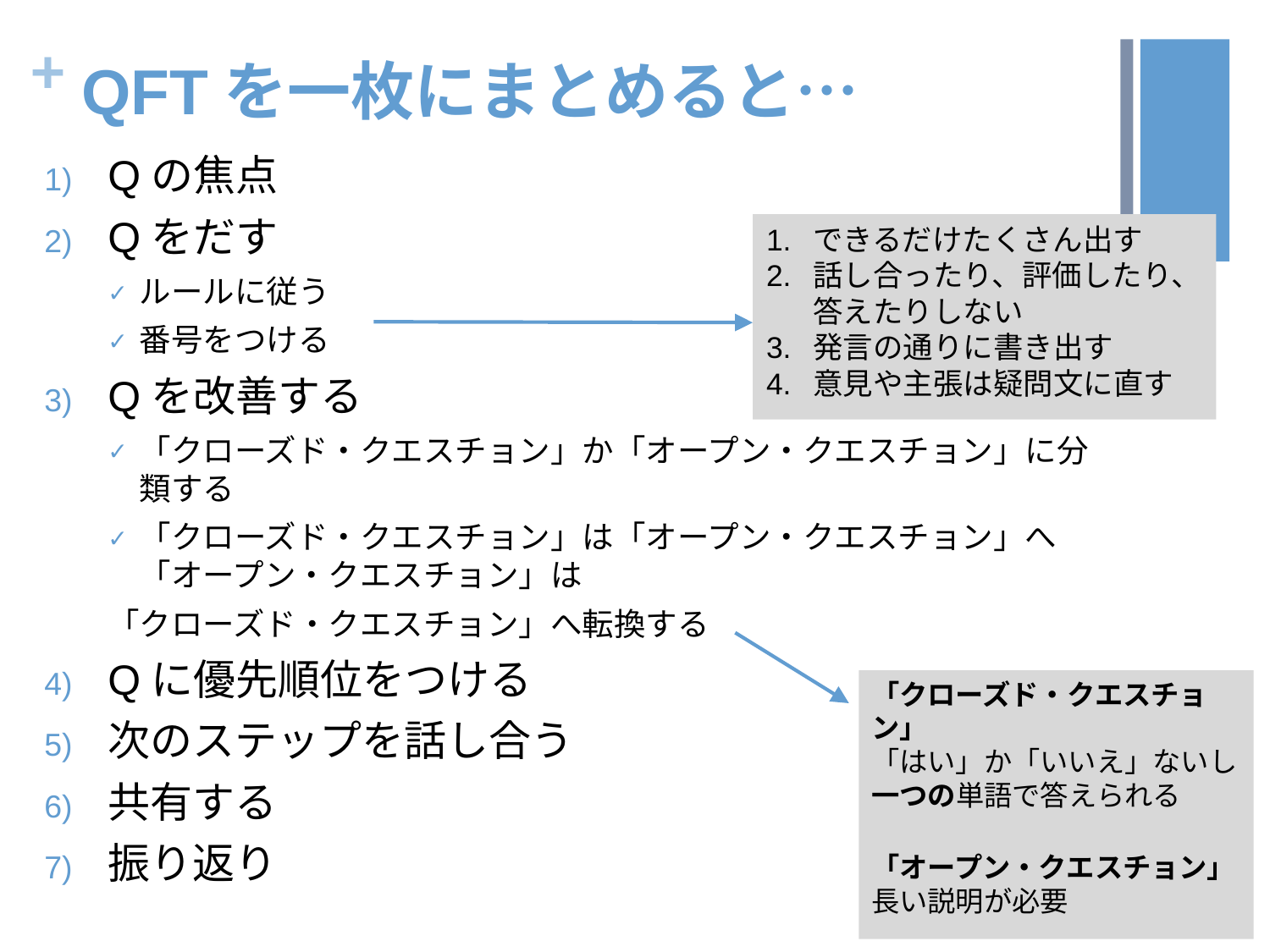

# QFTを一枚にまとめると…
Qの焦点
Qをだす
ルールに従う
番号をつける
Qを改善する
「クローズド・クエスチョン」か「オープン・クエスチョン」に分類する
「クローズド・クエスチョン」は「オープン・クエスチョン」へ「オープン・クエスチョン」は
「クローズド・クエスチョン」へ転換する
Qに優先順位をつける
次のステップを話し合う
共有する
振り返り
できるだけたくさん出す
話し合ったり、評価したり、答えたりしない
発言の通りに書き出す
意見や主張は疑問文に直す
「クローズド・クエスチョン」
「はい」か「いいえ」ないし一つの単語で答えられる

「オープン・クエスチョン」
長い説明が必要